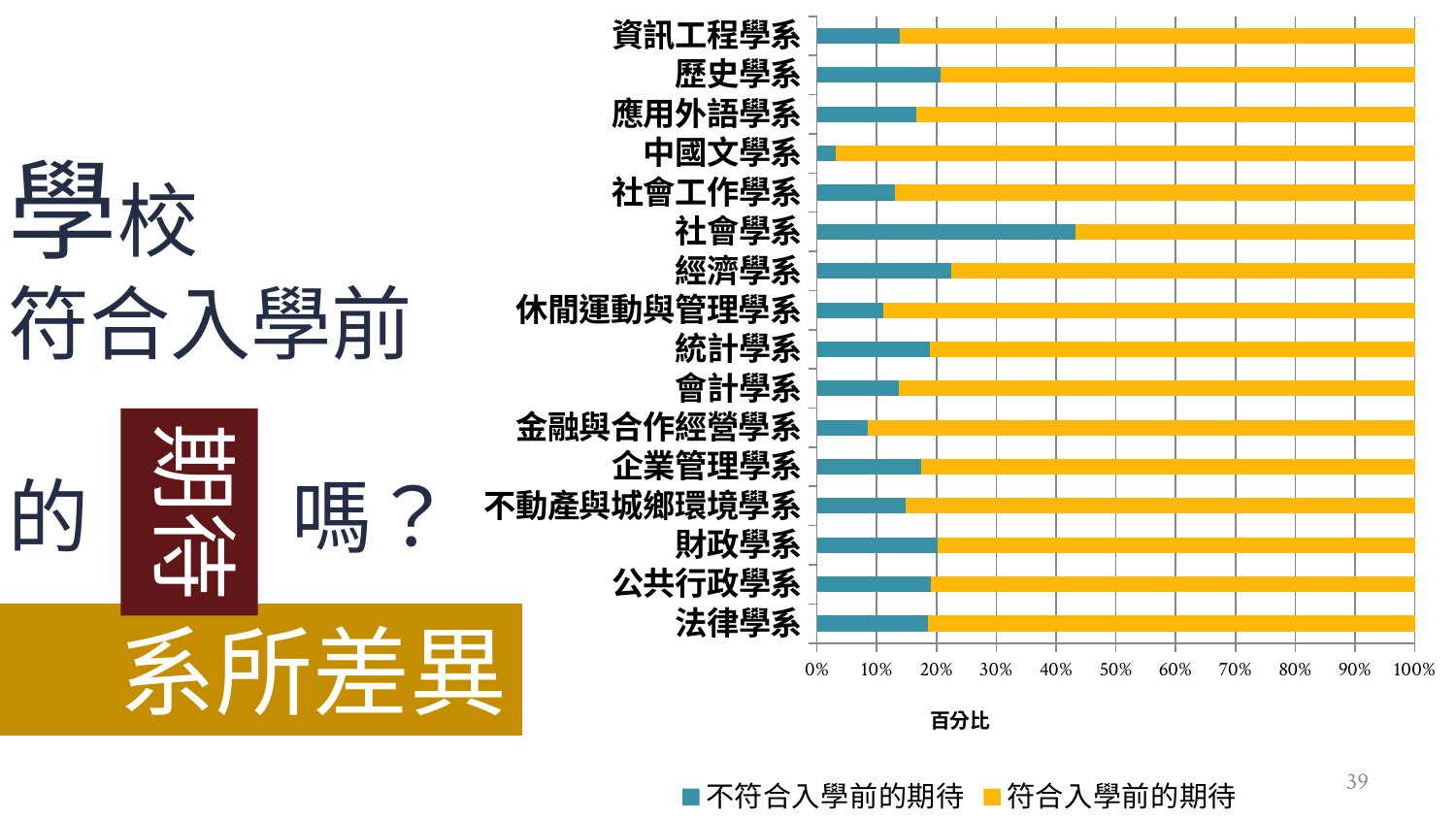

### Chart

| Category | 不符合入學前的期待 | 符合入學前的期待 |
|---|---|---|
| 法律學系 | 0.18500000000000025 | 0.815 |
| 公共行政學系 | 0.191 | 0.809 |
| 財政學系 | 0.202 | 0.798 |
| 不動產與城鄉環境學系 | 0.14900000000000024 | 0.8510000000000006 |
| 企業管理學系 | 0.17400000000000004 | 0.8260000000000006 |
| 金融與合作經營學系 | 0.085 | 0.915 |
| 會計學系 | 0.137 | 0.863000000000001 |
| 統計學系 | 0.18900000000000028 | 0.811 |
| 休閒運動與管理學系 | 0.111 | 0.889 |
| 經濟學系 | 0.225 | 0.7750000000000012 |
| 社會學系 | 0.4330000000000004 | 0.567 |
| 社會工作學系 | 0.13 | 0.870000000000001 |
| 中國文學系 | 0.031000000000000045 | 0.9690000000000006 |
| 應用外語學系 | 0.167 | 0.8330000000000006 |
| 歷史學系 | 0.20600000000000004 | 0.794 |
| 資訊工程學系 | 0.139 | 0.8610000000000007 |
學校
符合入學前

的     嗎？
期待
系所差異
39